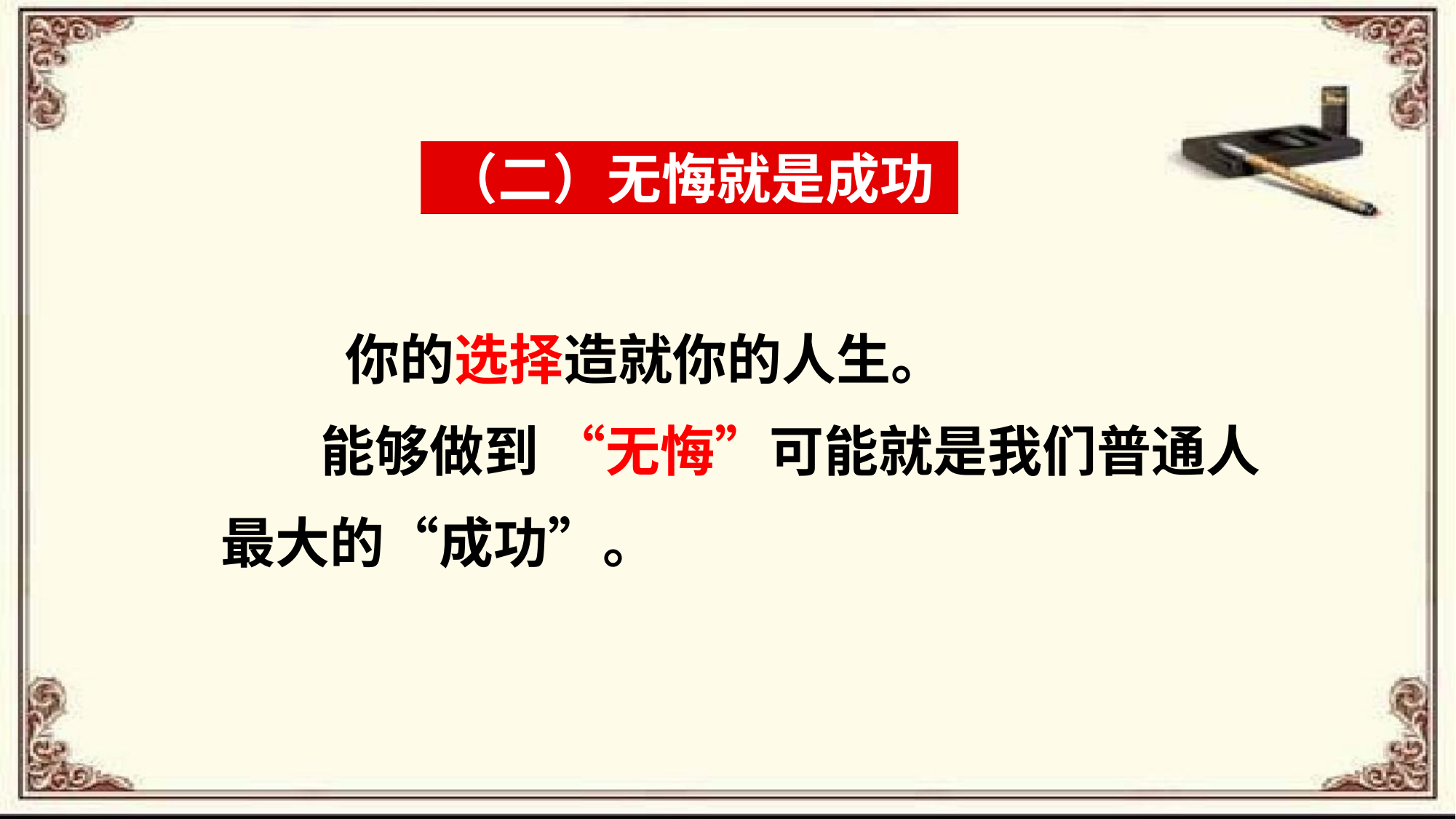

（二）无悔就是成功
         你的选择造就你的人生。
       能够做到 “无悔”可能就是我们普通人最大的“成功”。